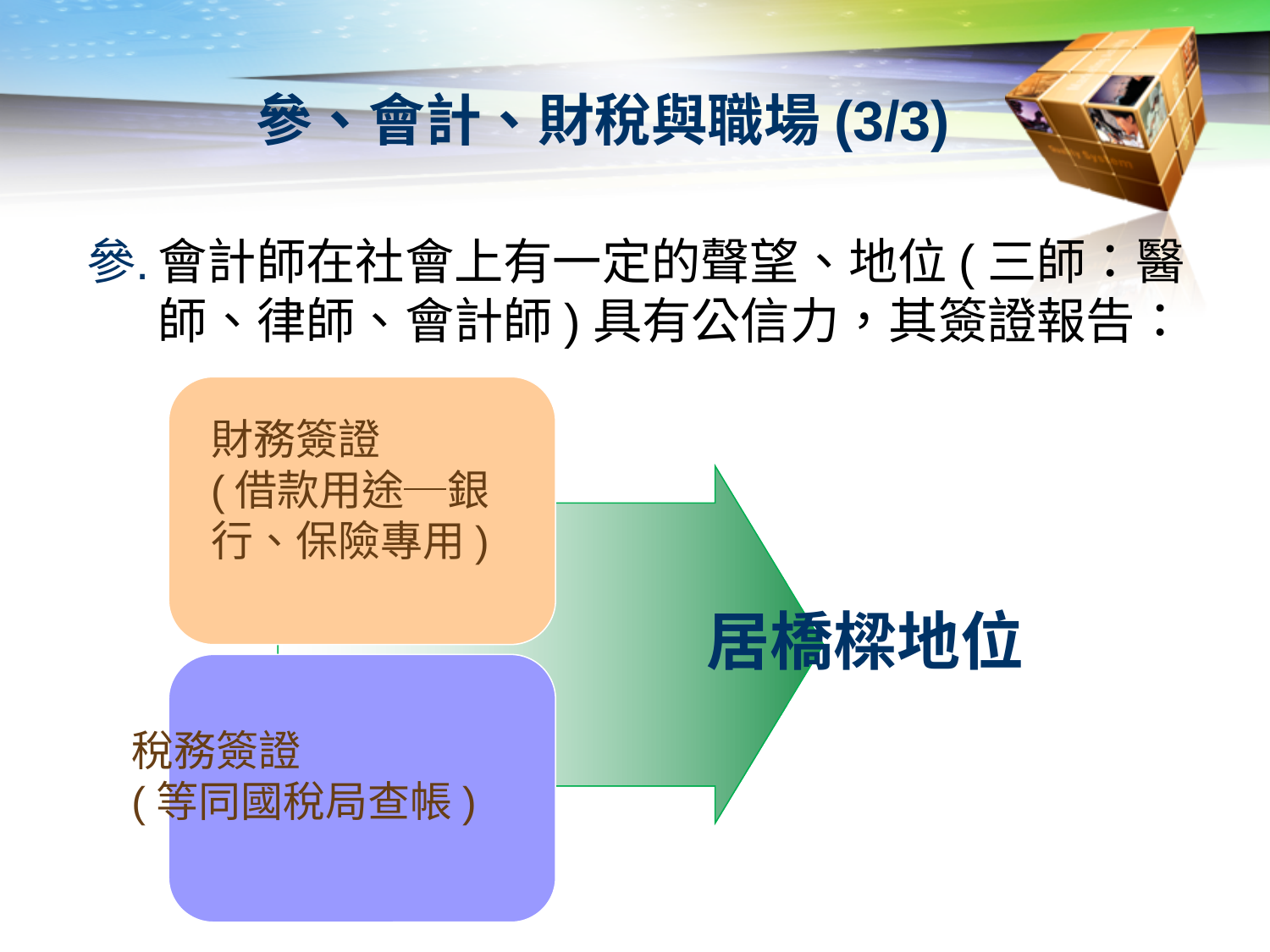

# 參、會計、財稅與職場(3/3)
會計師在社會上有一定的聲望、地位(三師：醫師、律師、會計師)具有公信力，其簽證報告：

財務簽證
(借款用途─銀行、保險專用)

居橋樑地位

稅務簽證
(等同國稅局查帳)